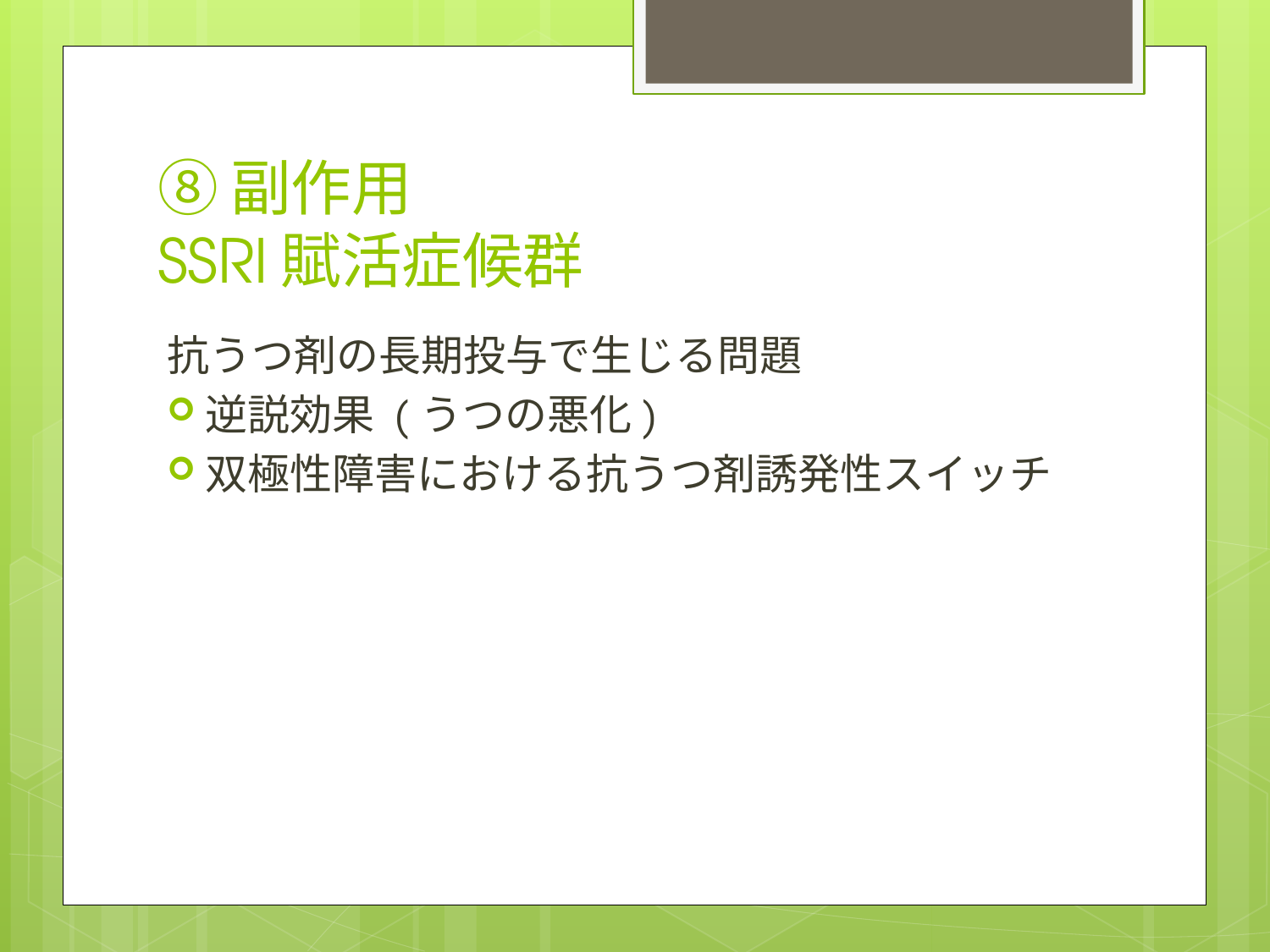

# ⑧副作用 SSRI賦活症候群
抗うつ剤の長期投与で生じる問題
逆説効果 (うつの悪化)
双極性障害における抗うつ剤誘発性スイッチ